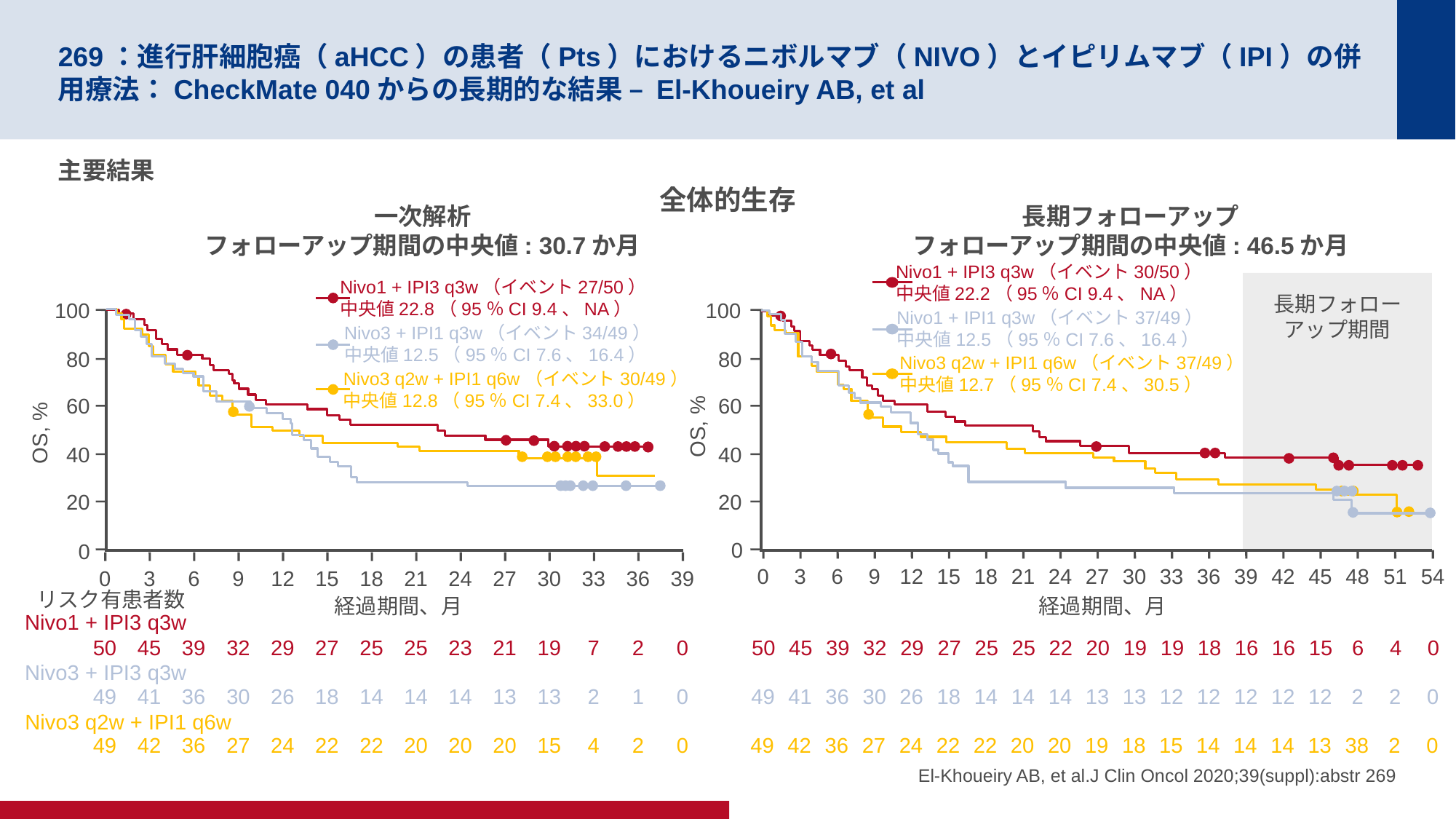

# 269：進行肝細胞癌（aHCC）の患者（Pts）におけるニボルマブ（NIVO）とイピリムマブ（IPI）の併用療法：CheckMate 040からの長期的な結果 – El-Khoueiry AB, et al
主要結果
全体的生存
一次解析
フォローアップ期間の中央値: 30.7か月
長期フォローアップ
フォローアップ期間の中央値: 46.5か月
Nivo1 + IPI3 q3w（イベント30/50）
中央値22.2（95％CI 9.4、NA）

Nivo1 + IPI1 q3w（イベント37/49）
中央値12.5（95％CI 7.6、16.4）

Nivo3 q2w + IPI1 q6w（イベント37/49）
中央値12.7（95％CI 7.4、30.5）

Nivo1 + IPI3 q3w（イベント27/50）
中央値22.8（95％CI 9.4、NA）

Nivo3 + IPI1 q3w（イベント34/49）
中央値12.5（95％CI 7.6、16.4）

Nivo3 q2w + IPI1 q6w（イベント30/49）
中央値12.8（95％CI 7.4、33.0）

長期フォローアップ期間
100

80

60

40

20

100

80

60

40

20

0

OS, %

OS, %

0

0
3
6
9
12
15
18
21
24
27
30
33
36
39
42
45
48
51
54

0
3
6
9
12
15
18
21
24
27
30
33
36
39
リスク有患者数
経過期間、月
経過期間、月
Nivo1 + IPI3 q3w
50
45
39
32
29
27
25
25
23
21
19
7
2
0
50
45
39
32
29
27
25
25
22
20
19
19
18
16
16
15
6
4
0
Nivo3 + IPI3 q3w
49
41
36
30
26
18
14
14
14
13
13
2
1
0
49
41
36
30
26
18
14
14
14
13
13
12
12
12
12
12
2
2
0
Nivo3 q2w + IPI1 q6w
49
42
36
27
24
22
22
20
20
20
15
4
2
0
49
42
36
27
24
22
22
20
20
19
18
15
14
14
14
13
38
2
0
El-Khoueiry AB, et al.J Clin Oncol 2020;39(suppl):abstr 269